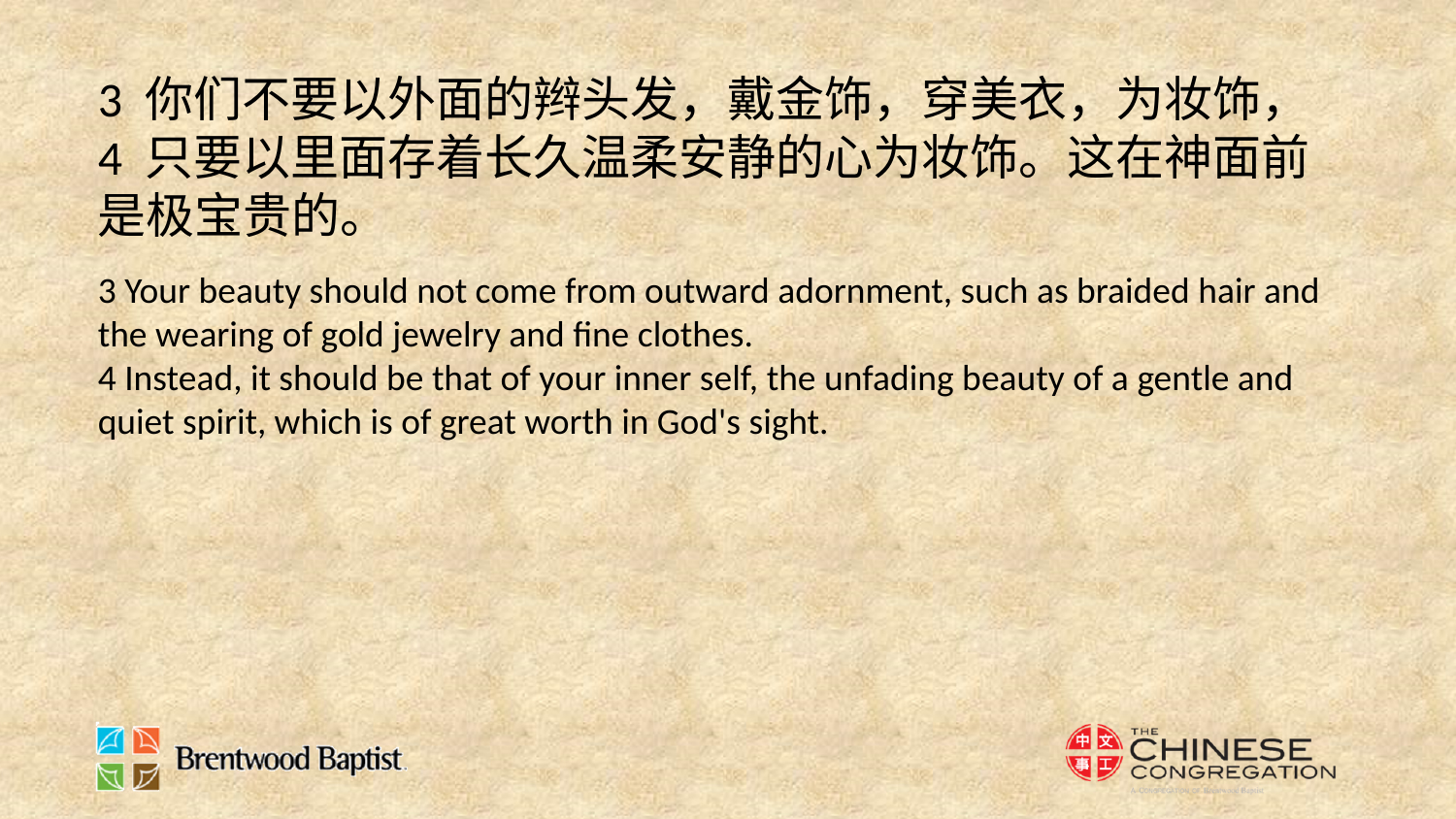

3 你们不要以外面的辫头发，戴金饰，穿美衣，为妆饰，
4 只要以里面存着长久温柔安静的心为妆饰。这在神面前是极宝贵的。

3 Your beauty should not come from outward adornment, such as braided hair and the wearing of gold jewelry and fine clothes.
4 Instead, it should be that of your inner self, the unfading beauty of a gentle and quiet spirit, which is of great worth in God's sight.